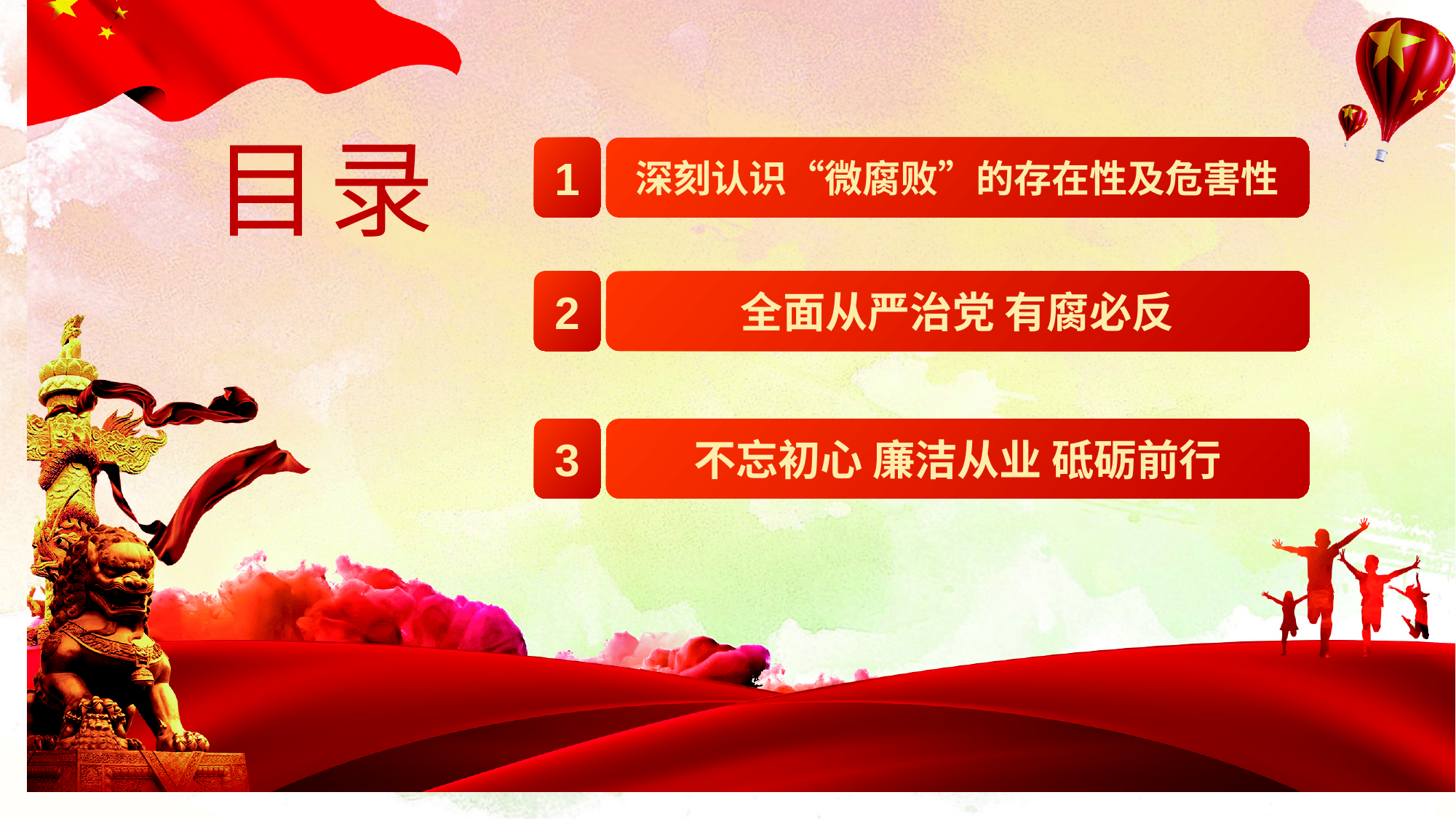

目录
1
深刻认识“微腐败”的存在性及危害性
2
全面从严治党 有腐必反
3
不忘初心 廉洁从业 砥砺前行